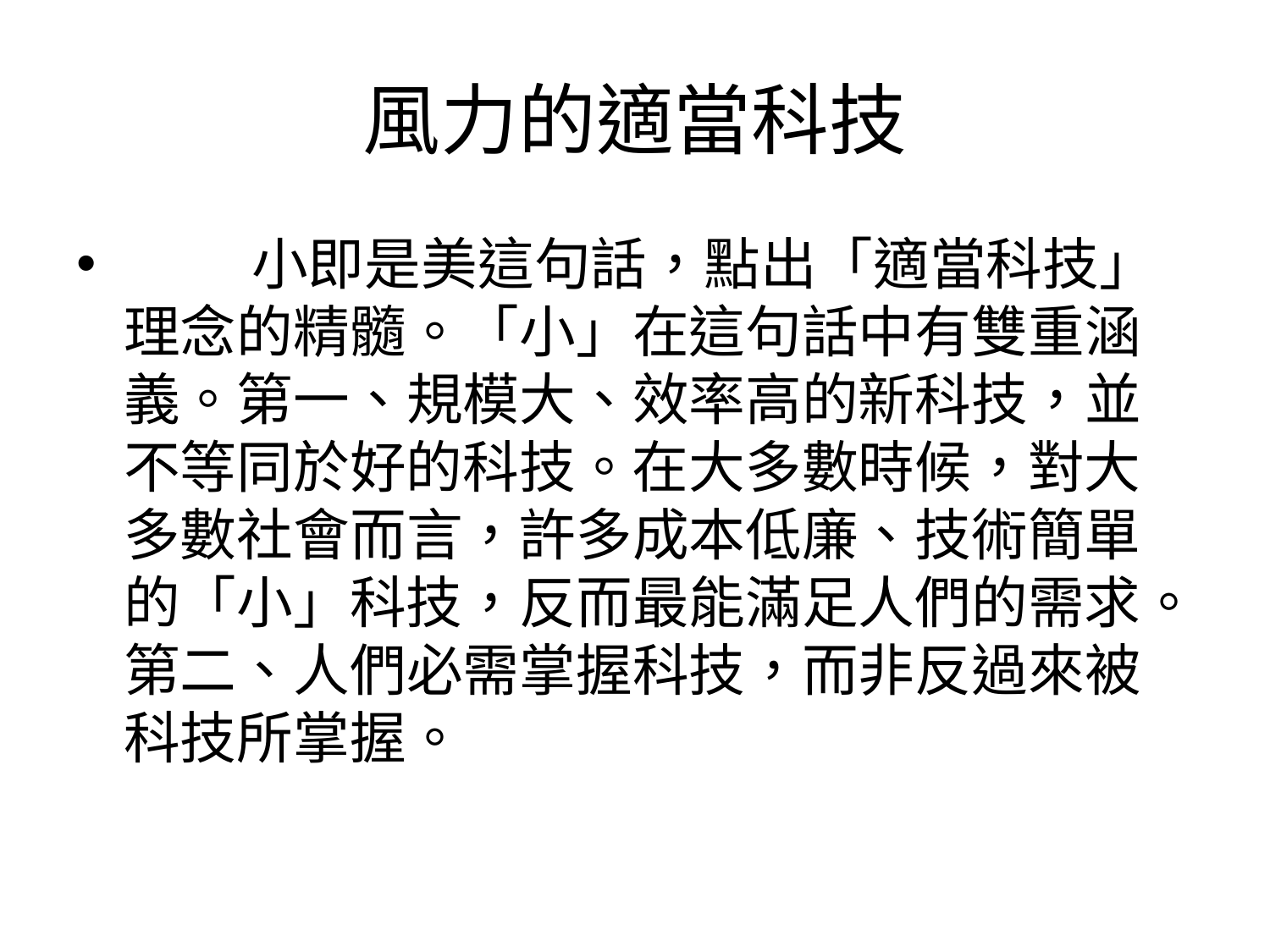

# 風力的適當科技
         小即是美這句話，點出「適當科技」理念的精髓。「小」在這句話中有雙重涵義。第一、規模大、效率高的新科技，並不等同於好的科技。在大多數時候，對大多數社會而言，許多成本低廉、技術簡單的「小」科技，反而最能滿足人們的需求。第二、人們必需掌握科技，而非反過來被科技所掌握。